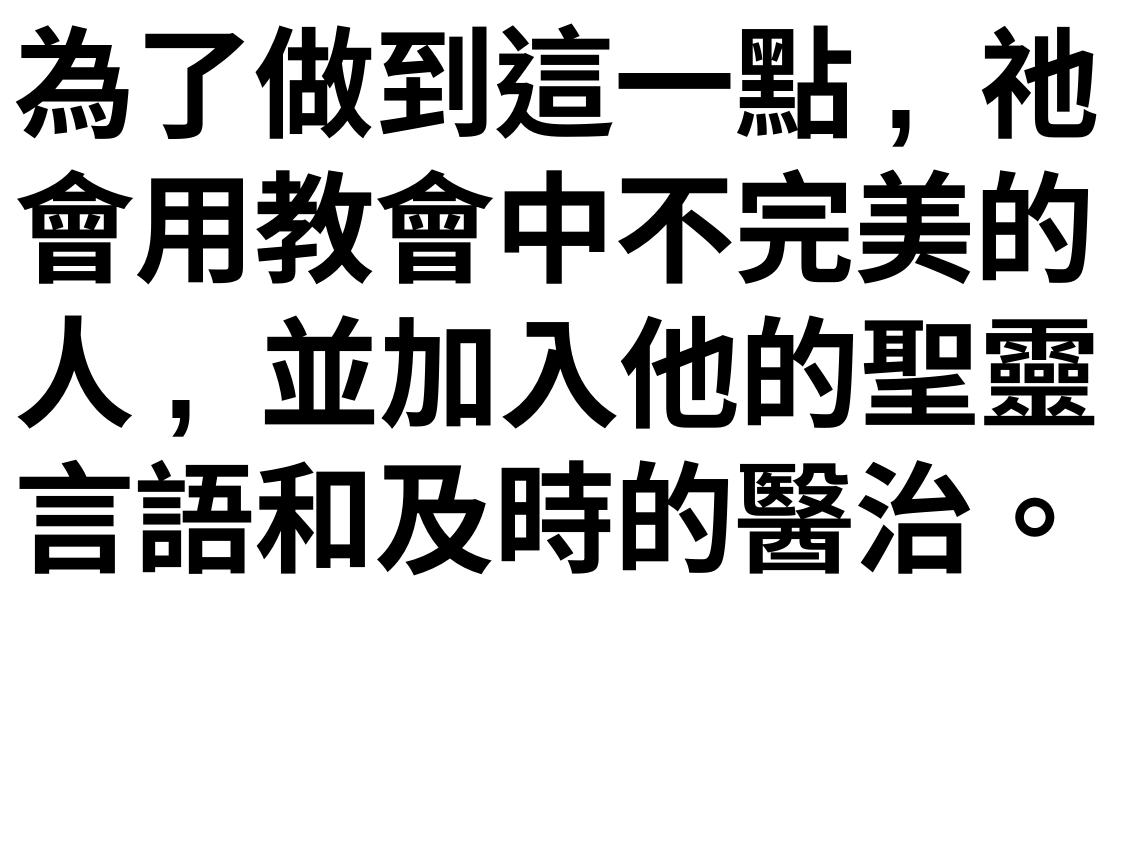

為了做到這一點, 祂會用教會中不完美的人, 並加入他的聖靈,言語和及時的醫治。